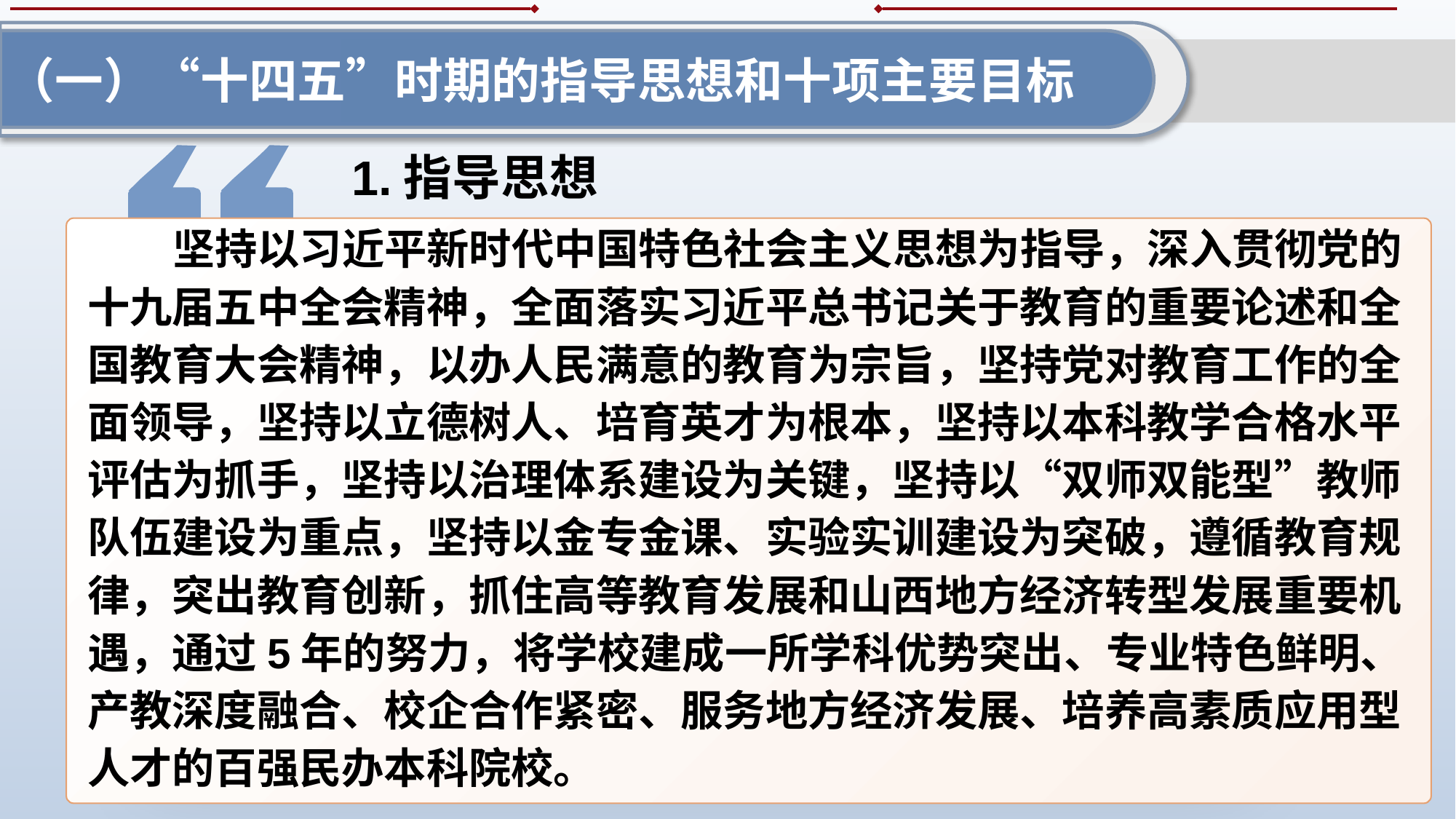

（一）“十四五”时期的指导思想和十项主要目标
1.指导思想

坚持以习近平新时代中国特色社会主义思想为指导，深入贯彻党的十九届五中全会精神，全面落实习近平总书记关于教育的重要论述和全国教育大会精神，以办人民满意的教育为宗旨，坚持党对教育工作的全面领导，坚持以立德树人、培育英才为根本，坚持以本科教学合格水平评估为抓手，坚持以治理体系建设为关键，坚持以“双师双能型”教师队伍建设为重点，坚持以金专金课、实验实训建设为突破，遵循教育规律，突出教育创新，抓住高等教育发展和山西地方经济转型发展重要机遇，通过5年的努力，将学校建成一所学科优势突出、专业特色鲜明、产教深度融合、校企合作紧密、服务地方经济发展、培养高素质应用型人才的百强民办本科院校。